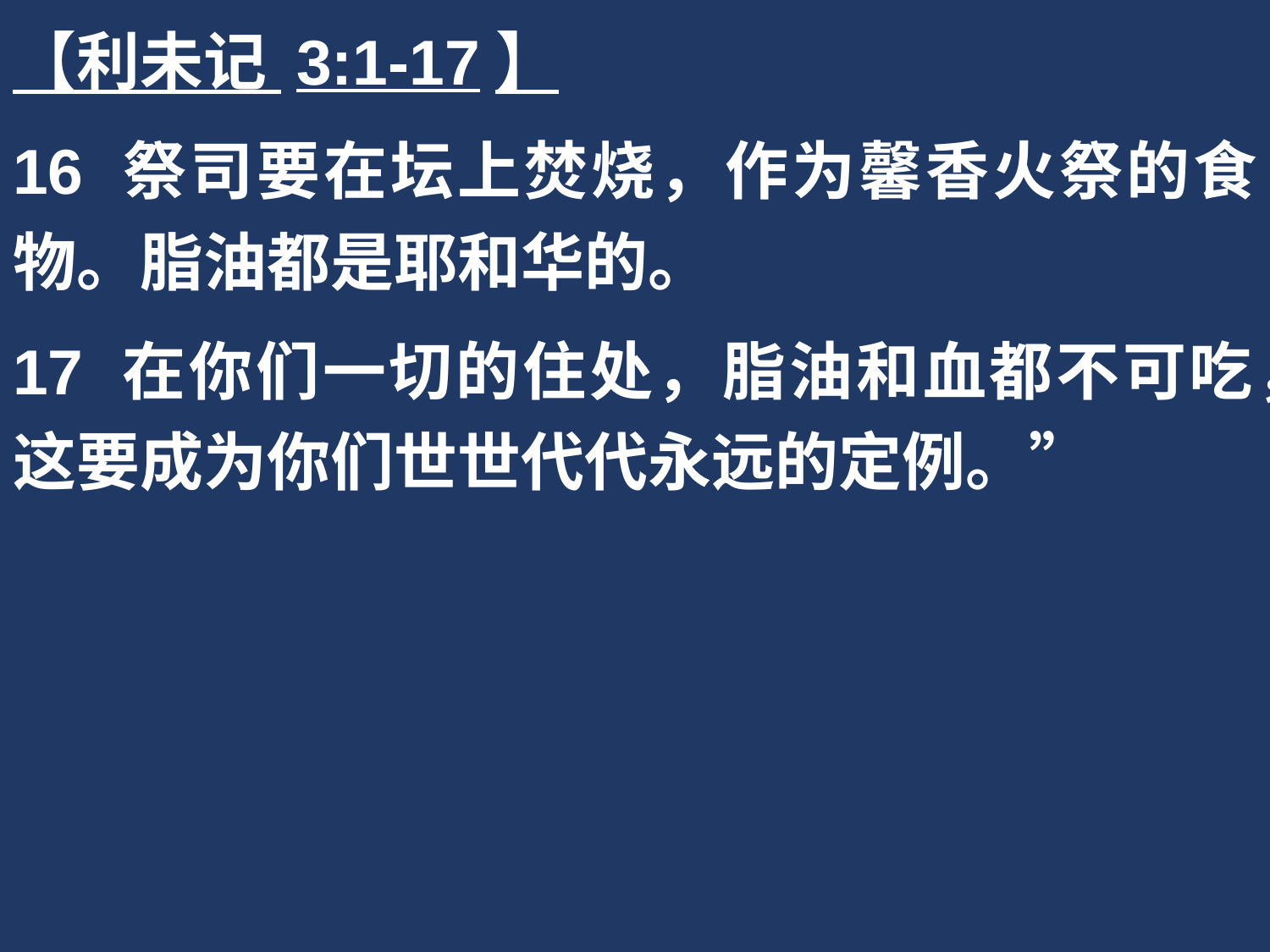

【利未记 3:1-17】
16 祭司要在坛上焚烧，作为馨香火祭的食物。脂油都是耶和华的。
17 在你们一切的住处，脂油和血都不可吃，这要成为你们世世代代永远的定例。”